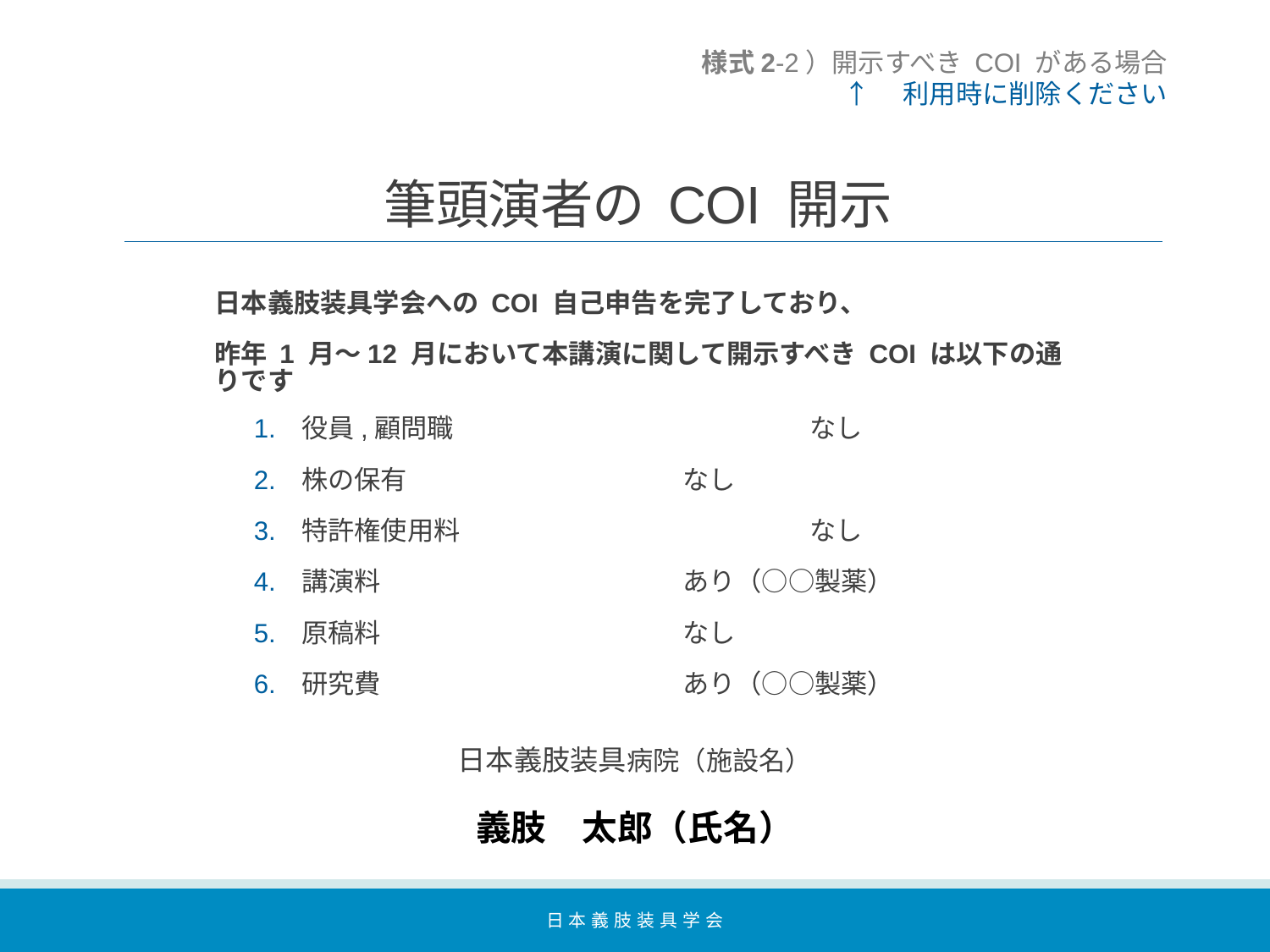

様式2-2）開示すべき COI がある場合
↑　利用時に削除ください
# 筆頭演者の COI 開示
日本義肢装具学会への COI 自己申告を完了しており、
昨年 1 月～12 月において本講演に関して開示すべき COI は以下の通りです
役員,顧問職			なし
株の保有			なし
特許権使用料			なし
講演料			あり（○○製薬）
原稿料			なし
研究費			あり（○○製薬）
日本義肢装具病院（施設名）
義肢　太郎（氏名）